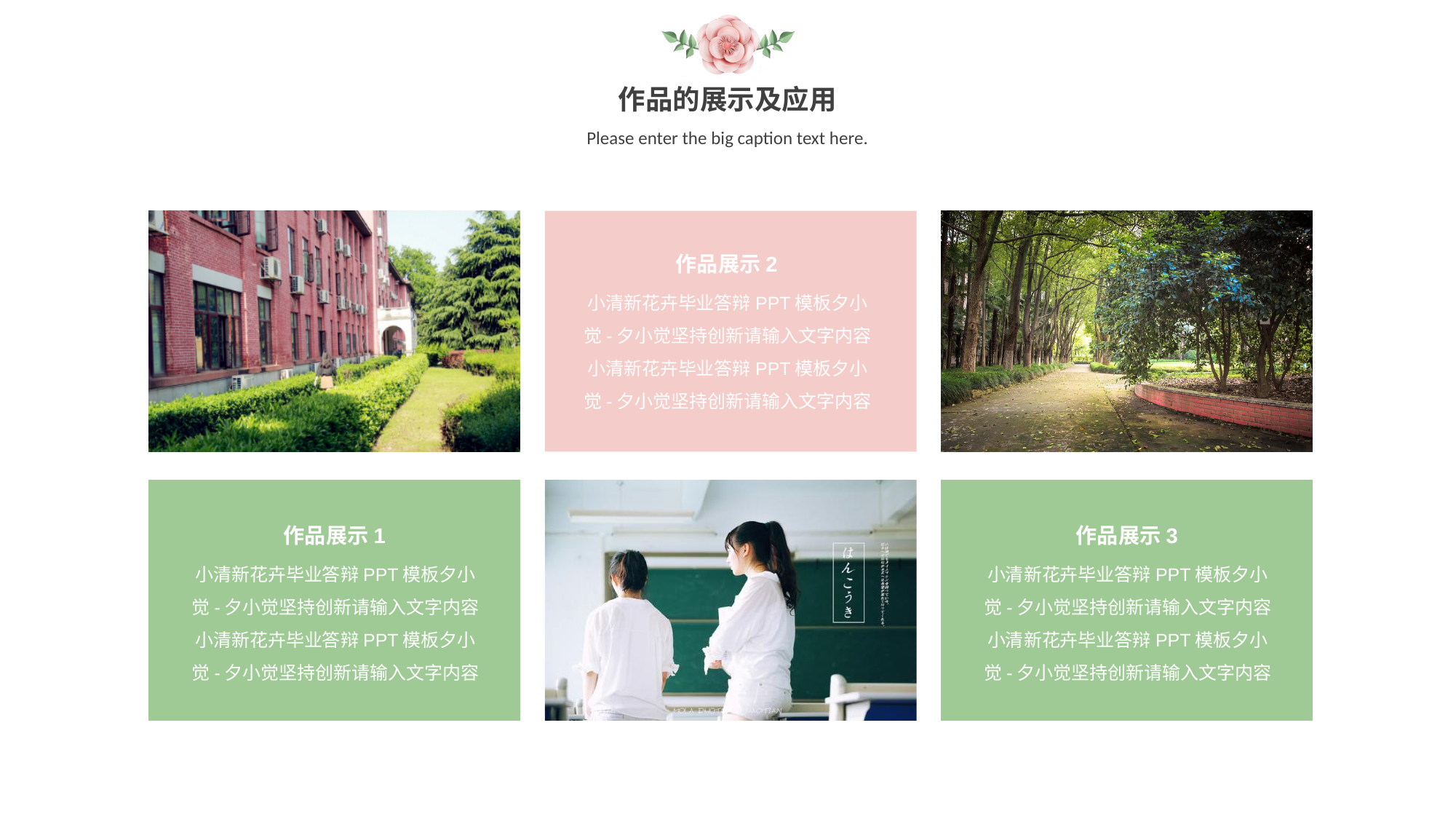

作品的展示及应用
Please enter the big caption text here.

作品展示2
小清新花卉毕业答辩PPT模板夕小觉-夕小觉坚持创新请输入文字内容小清新花卉毕业答辩PPT模板夕小觉-夕小觉坚持创新请输入文字内容

作品展示1
作品展示3
小清新花卉毕业答辩PPT模板夕小觉-夕小觉坚持创新请输入文字内容小清新花卉毕业答辩PPT模板夕小觉-夕小觉坚持创新请输入文字内容
小清新花卉毕业答辩PPT模板夕小觉-夕小觉坚持创新请输入文字内容小清新花卉毕业答辩PPT模板夕小觉-夕小觉坚持创新请输入文字内容